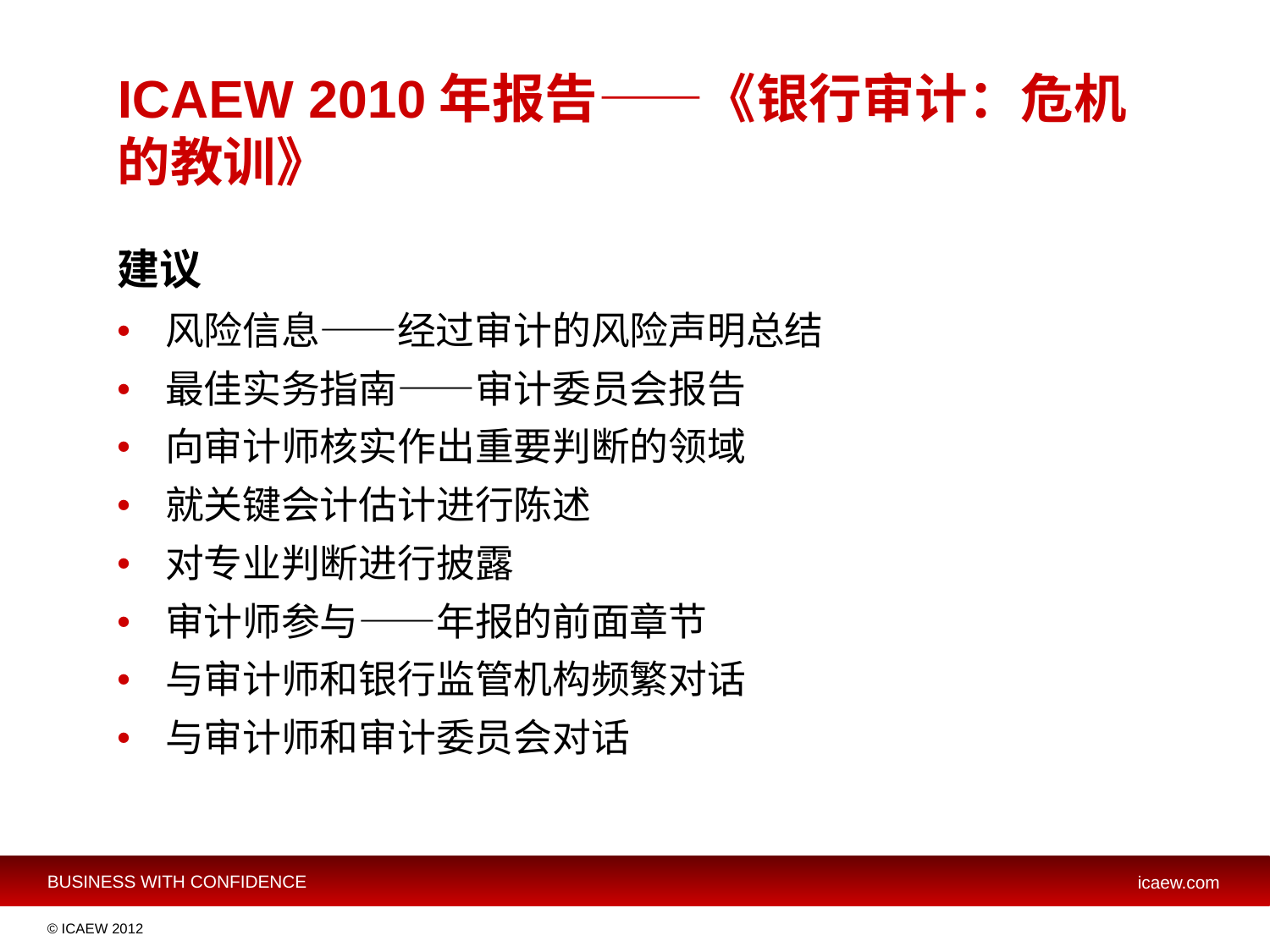

ICAEW 2010年报告——《银行审计：危机的教训》
建议
风险信息——经过审计的风险声明总结
最佳实务指南——审计委员会报告
向审计师核实作出重要判断的领域
就关键会计估计进行陈述
对专业判断进行披露
审计师参与——年报的前面章节
与审计师和银行监管机构频繁对话
与审计师和审计委员会对话